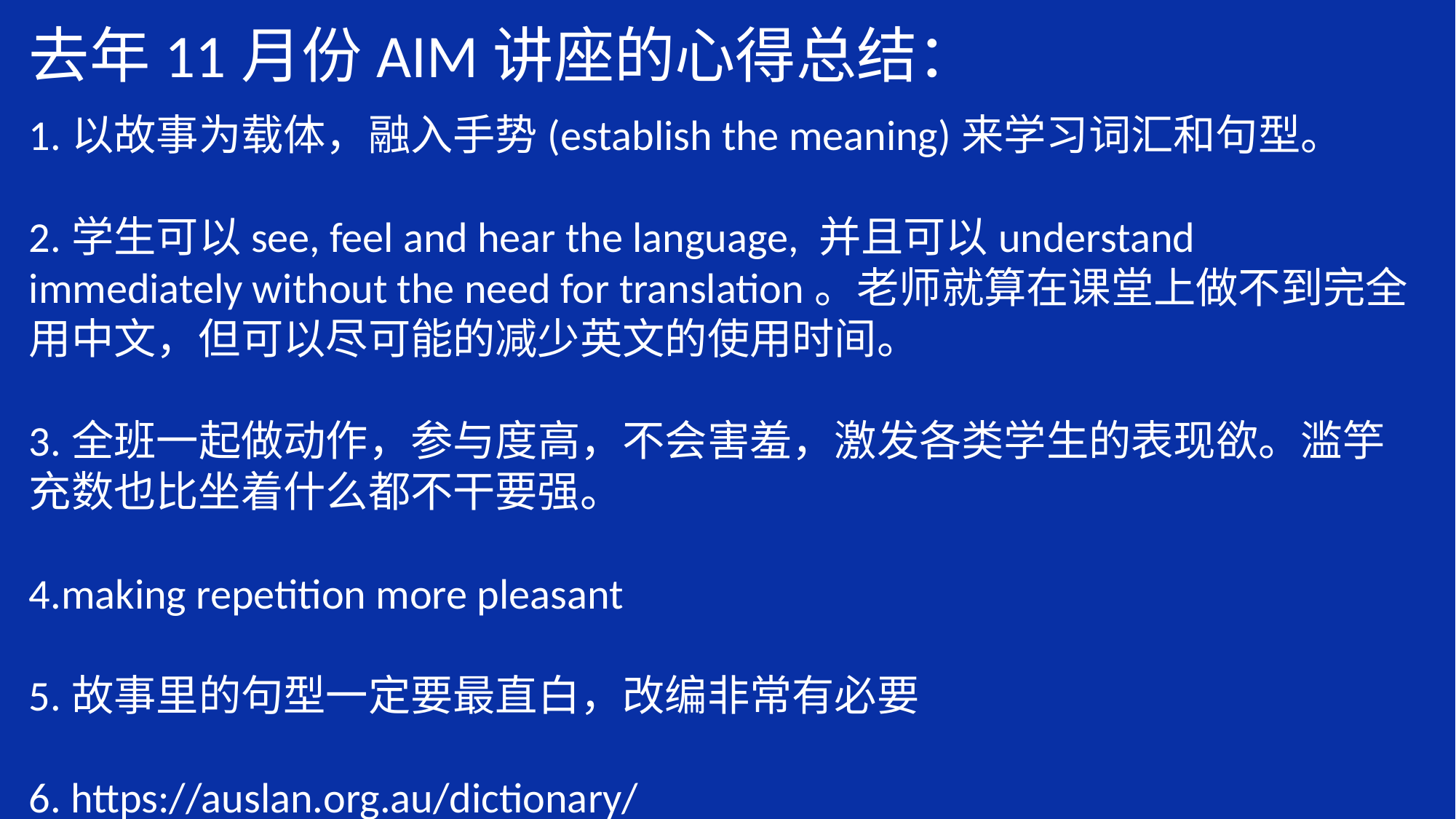

去年11月份AIM讲座的心得总结：

1.以故事为载体，融入手势(establish the meaning)来学习词汇和句型。

2.学生可以see, feel and hear the language, 并且可以understand immediately without the need for translation。老师就算在课堂上做不到完全用中文，但可以尽可能的减少英文的使用时间。

3.全班一起做动作，参与度高，不会害羞，激发各类学生的表现欲。滥竽充数也比坐着什么都不干要强。

4.making repetition more pleasant

5.故事里的句型一定要最直白，改编非常有必要

6. https://auslan.org.au/dictionary/